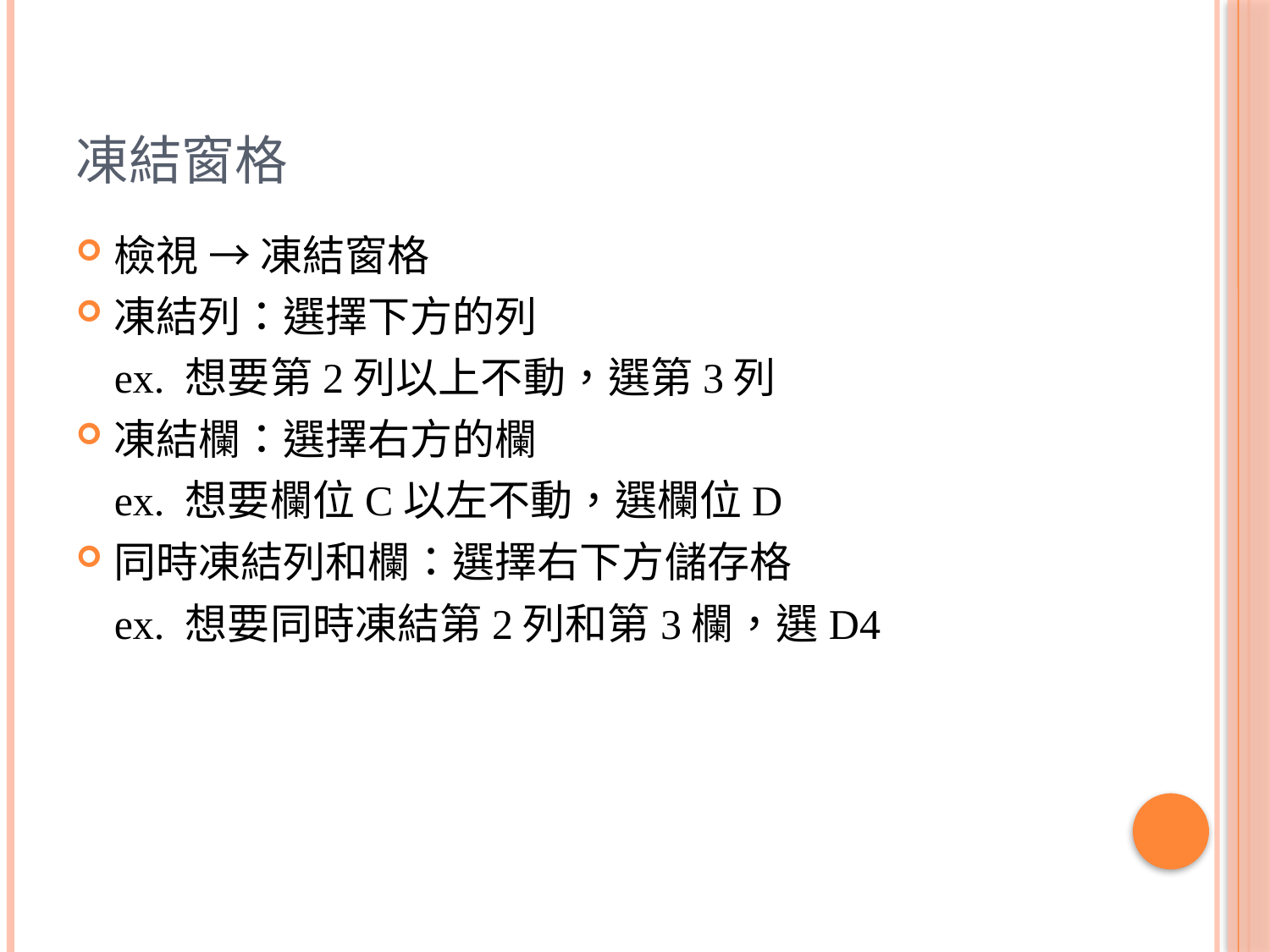

# 凍結窗格
檢視 → 凍結窗格
凍結列：選擇下方的列
	ex. 想要第2列以上不動，選第3列
凍結欄：選擇右方的欄
	ex. 想要欄位C以左不動，選欄位D
同時凍結列和欄：選擇右下方儲存格
	ex. 想要同時凍結第2列和第3欄，選D4